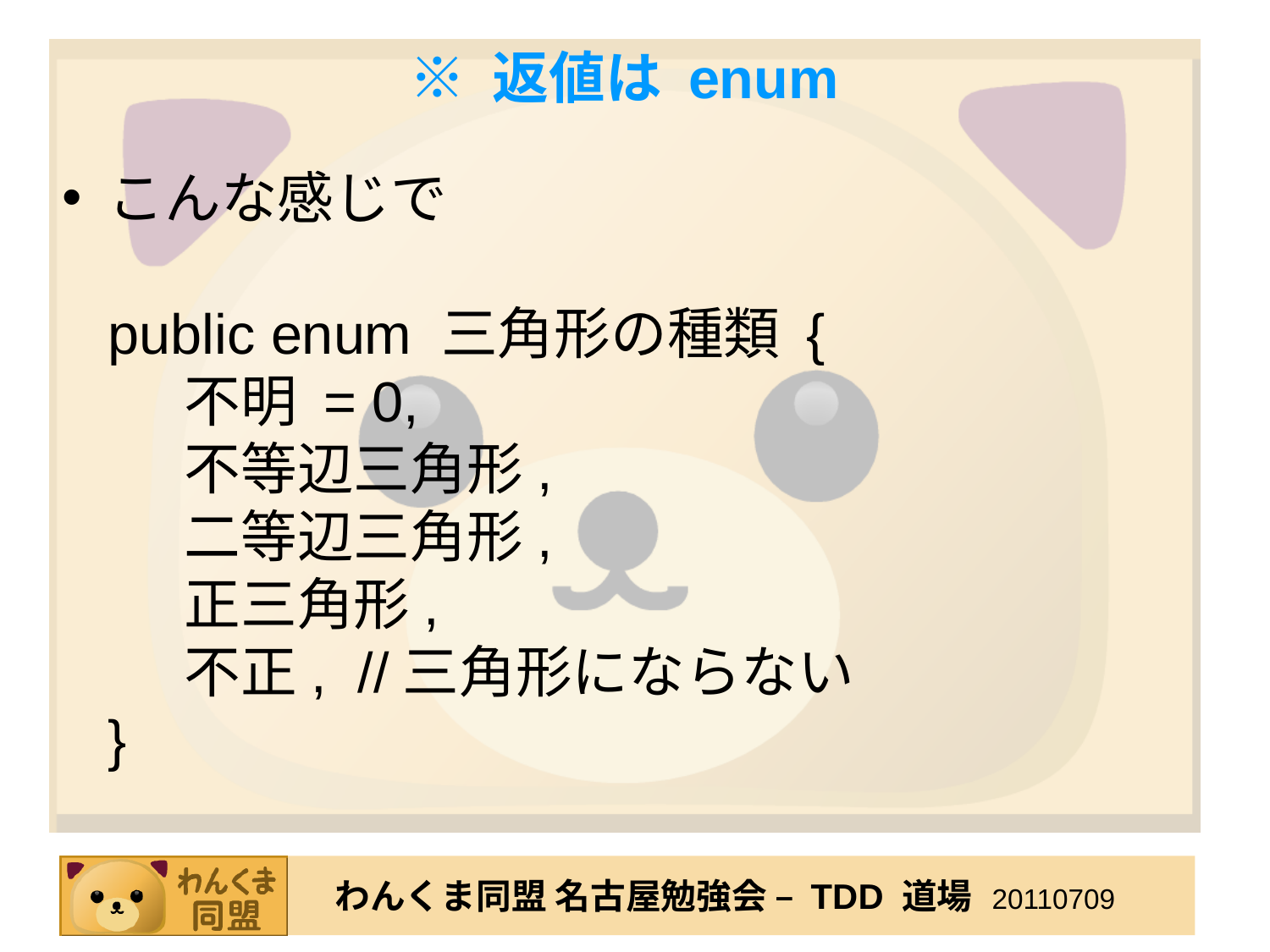

# ※ 返値は enum
こんな感じで
public enum 三角形の種類 {
    不明 = 0,
    不等辺三角形,
    二等辺三角形,
    正三角形,
    不正,  //三角形にならない
}